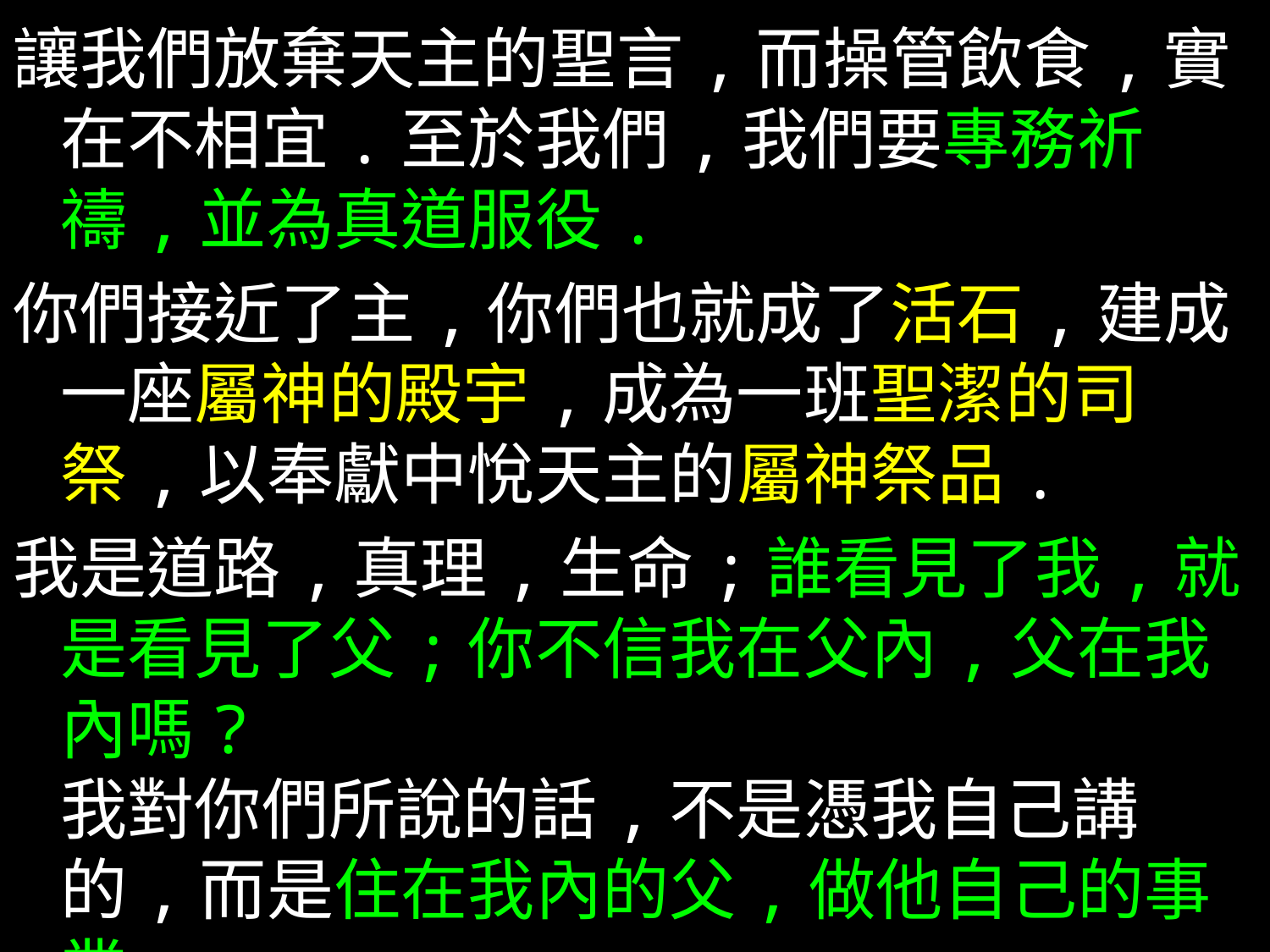

讓我們放棄天主的聖言,而操管飲食,實在不相宜.至於我們,我們要專務祈禱,並為真道服役.
你們接近了主,你們也就成了活石,建成一座屬神的殿宇,成為一班聖潔的司祭,以奉獻中悅天主的屬神祭品.
我是道路,真理,生命;誰看見了我,就是看見了父;你不信我在父內,父在我內嗎?
我對你們所說的話,不是憑我自己講的,而是住在我內的父,做他自己的事業.